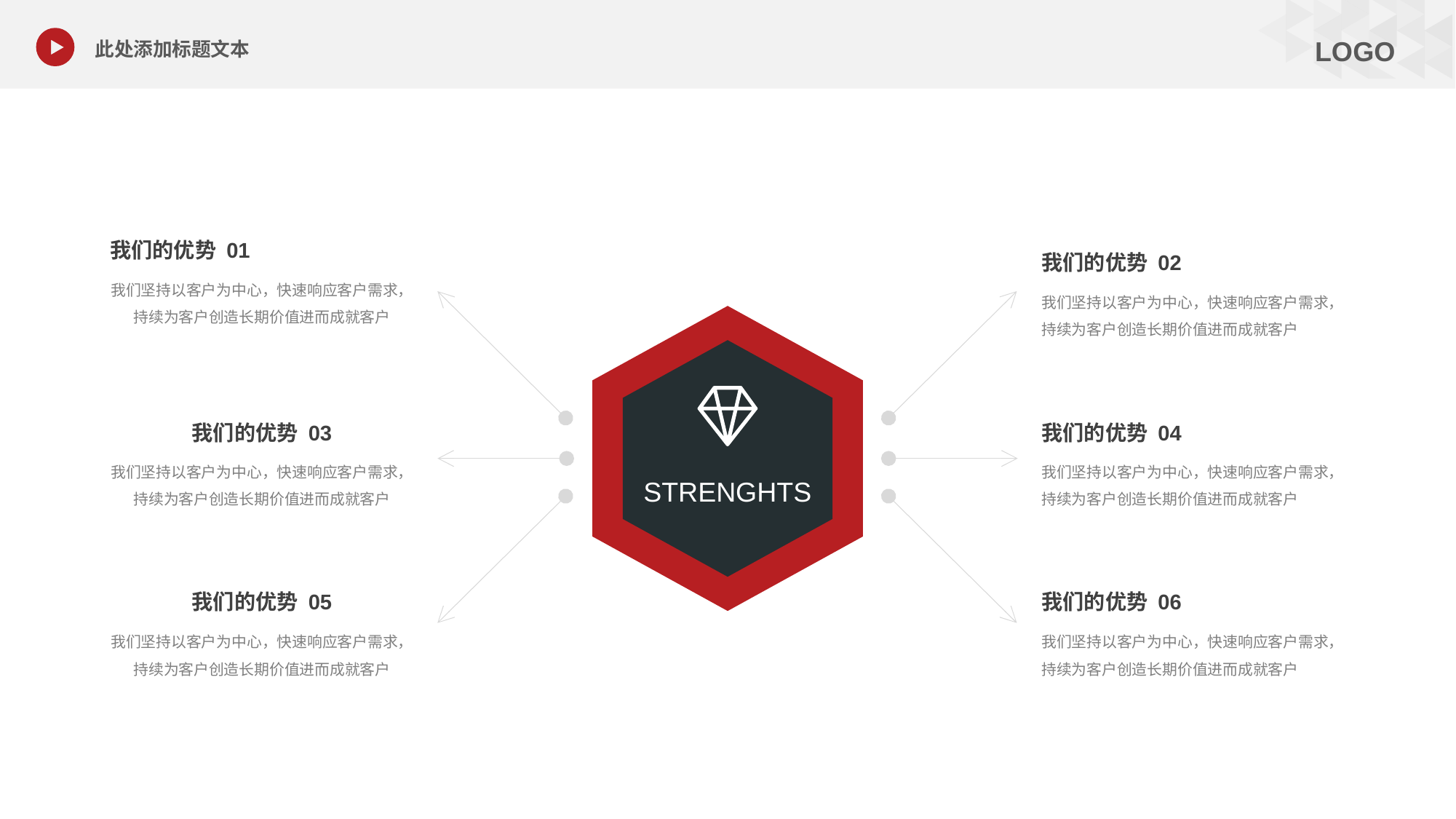

此处添加标题文本

我们的优势 01
我们坚持以客户为中心，快速响应客户需求，持续为客户创造长期价值进而成就客户
我们的优势 02
我们坚持以客户为中心，快速响应客户需求，持续为客户创造长期价值进而成就客户

我们的优势 03
我们坚持以客户为中心，快速响应客户需求，持续为客户创造长期价值进而成就客户
我们的优势 04
我们坚持以客户为中心，快速响应客户需求，持续为客户创造长期价值进而成就客户
STRENGHTS
我们的优势 05
我们坚持以客户为中心，快速响应客户需求，持续为客户创造长期价值进而成就客户
我们的优势 06
我们坚持以客户为中心，快速响应客户需求，持续为客户创造长期价值进而成就客户